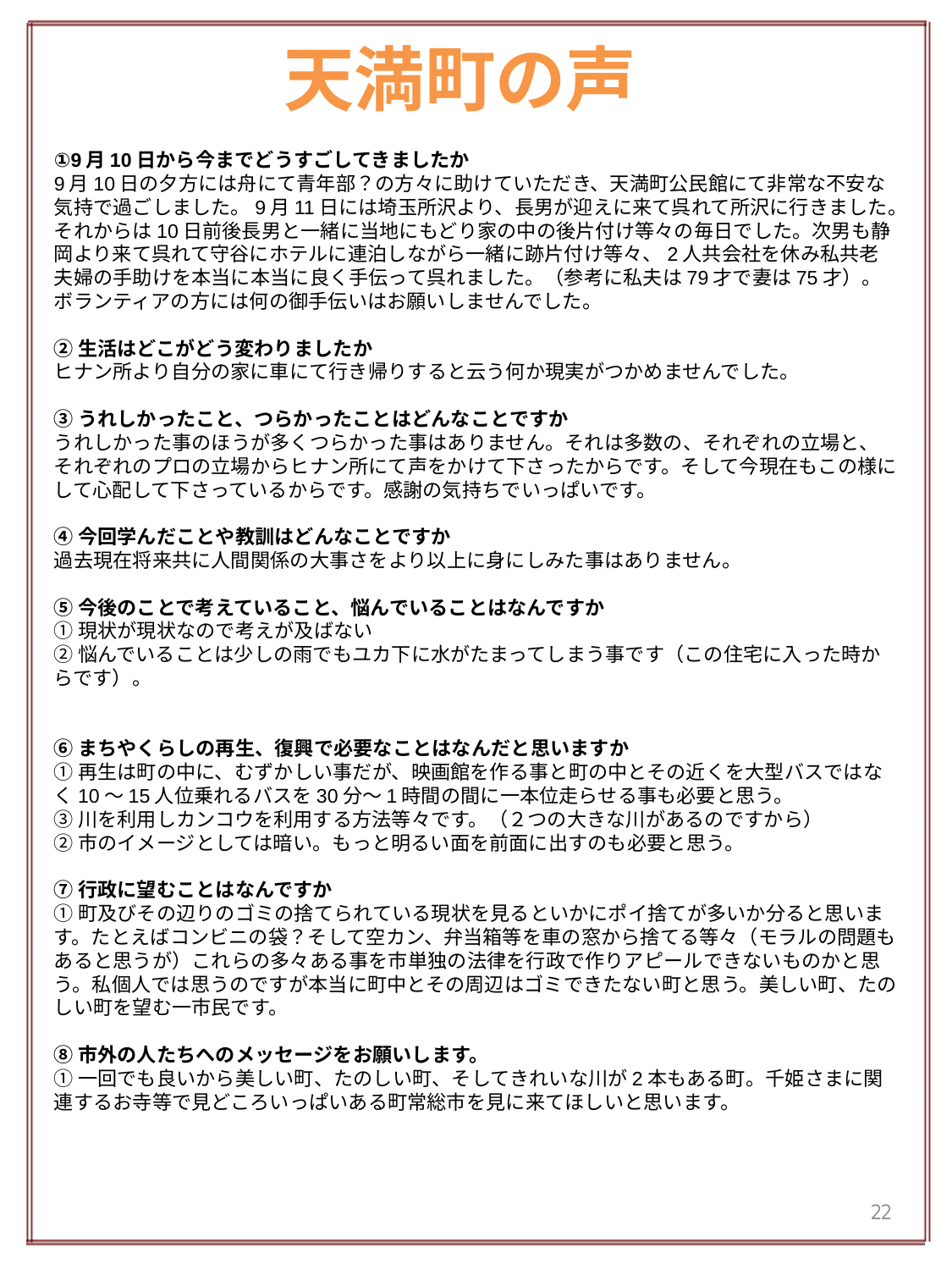

# 天満町の声
①9月10日から今までどうすごしてきましたか
9月10日の夕方には舟にて青年部？の方々に助けていただき、天満町公民館にて非常な不安な気持で過ごしました。9月11日には埼玉所沢より、長男が迎えに来て呉れて所沢に行きました。それからは10日前後長男と一緒に当地にもどり家の中の後片付け等々の毎日でした。次男も静岡より来て呉れて守谷にホテルに連泊しながら一緒に跡片付け等々、2人共会社を休み私共老夫婦の手助けを本当に本当に良く手伝って呉れました。（参考に私夫は79才で妻は75才）。ボランティアの方には何の御手伝いはお願いしませんでした。

②生活はどこがどう変わりましたか
ヒナン所より自分の家に車にて行き帰りすると云う何か現実がつかめませんでした。

③うれしかったこと、つらかったことはどんなことですか
うれしかった事のほうが多くつらかった事はありません。それは多数の、それぞれの立場と、それぞれのプロの立場からヒナン所にて声をかけて下さったからです。そして今現在もこの様にして心配して下さっているからです。感謝の気持ちでいっぱいです。

④今回学んだことや教訓はどんなことですか
過去現在将来共に人間関係の大事さをより以上に身にしみた事はありません。

⑤今後のことで考えていること、悩んでいることはなんですか
①現状が現状なので考えが及ばない
②悩んでいることは少しの雨でもユカ下に水がたまってしまう事です（この住宅に入った時からです）。

⑥まちやくらしの再生、復興で必要なことはなんだと思いますか
①再生は町の中に、むずかしい事だが、映画館を作る事と町の中とその近くを大型バスではなく10～15人位乗れるバスを30分～1時間の間に一本位走らせる事も必要と思う。
③川を利用しカンコウを利用する方法等々です。（２つの大きな川があるのですから）
②市のイメージとしては暗い。もっと明るい面を前面に出すのも必要と思う。

⑦行政に望むことはなんですか
①町及びその辺りのゴミの捨てられている現状を見るといかにポイ捨てが多いか分ると思います。たとえばコンビニの袋？そして空カン、弁当箱等を車の窓から捨てる等々（モラルの問題もあると思うが）これらの多々ある事を市単独の法律を行政で作りアピールできないものかと思う。私個人では思うのですが本当に町中とその周辺はゴミできたない町と思う。美しい町、たのしい町を望む一市民です。

⑧市外の人たちへのメッセージをお願いします。
①一回でも良いから美しい町、たのしい町、そしてきれいな川が2本もある町。千姫さまに関連するお寺等で見どころいっぱいある町常総市を見に来てほしいと思います。

22